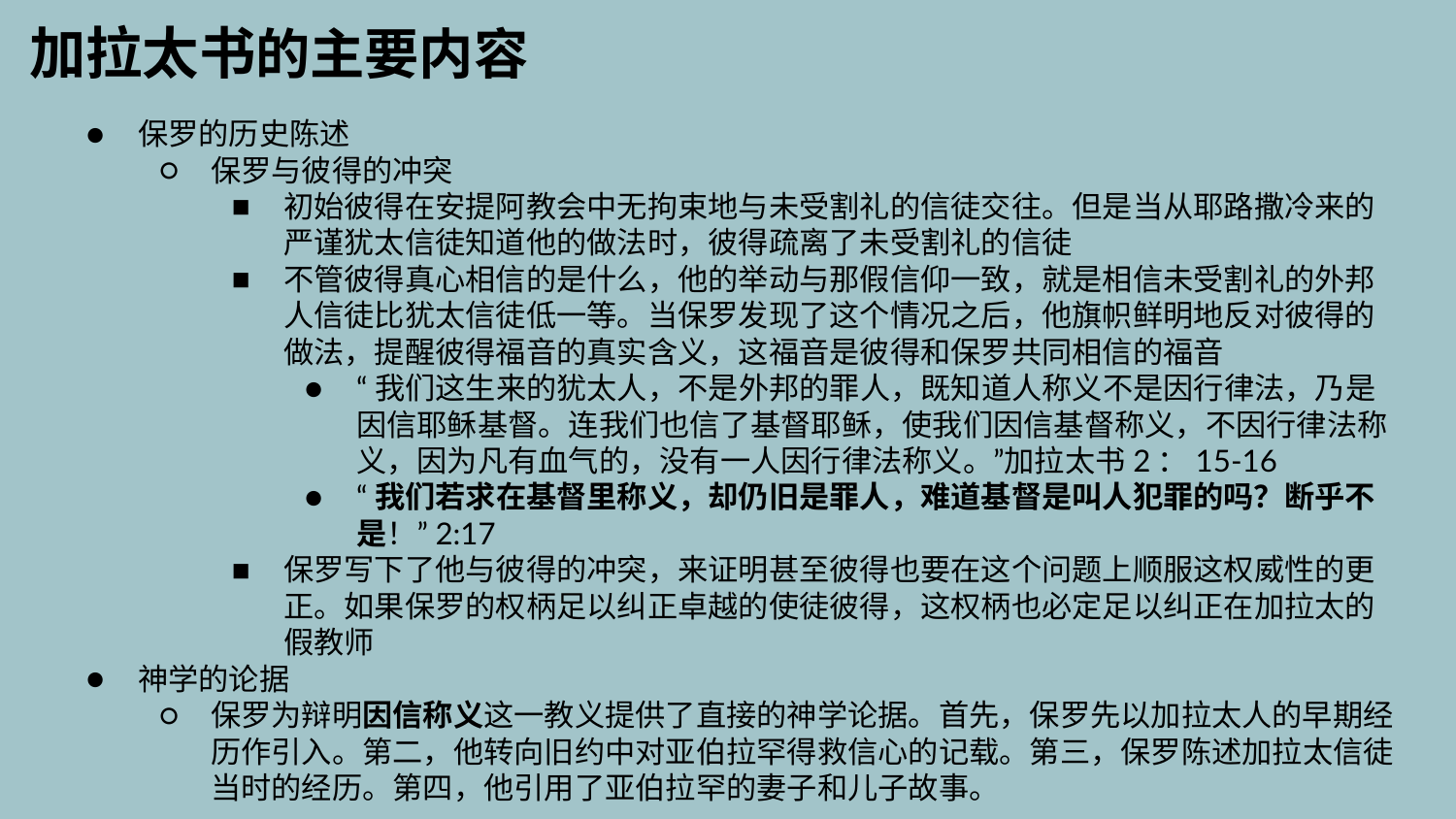

加拉太书的主要内容
保罗的历史陈述
保罗与彼得的冲突
初始彼得在安提阿教会中无拘束地与未受割礼的信徒交往。但是当从耶路撒冷来的严谨犹太信徒知道他的做法时，彼得疏离了未受割礼的信徒
不管彼得真心相信的是什么，他的举动与那假信仰一致，就是相信未受割礼的外邦人信徒比犹太信徒低一等。当保罗发现了这个情况之后，他旗帜鲜明地反对彼得的做法，提醒彼得福音的真实含义，这福音是彼得和保罗共同相信的福音
“我们这生来的犹太人，不是外邦的罪人，既知道人称义不是因行律法，乃是因信耶稣基督。连我们也信了基督耶稣，使我们因信基督称义，不因行律法称义，因为凡有血气的，没有一人因行律法称义。”加拉太书2：15-16
“我们若求在基督里称义，却仍旧是罪人，难道基督是叫人犯罪的吗？断乎不是！”2‬:‭17‬
保罗写下了他与彼得的冲突，来证明甚至彼得也要在这个问题上顺服这权威性的更正。如果保罗的权柄足以纠正卓越的使徒彼得，这权柄也必定足以纠正在加拉太的假教师
神学的论据
保罗为辩明因信称义这一教义提供了直接的神学论据。首先，保罗先以加拉太人的早期经历作引入。第二，他转向旧约中对亚伯拉罕得救信心的记载。第三，保罗陈述加拉太信徒当时的经历。第四，他引用了亚伯拉罕的妻子和儿子故事。